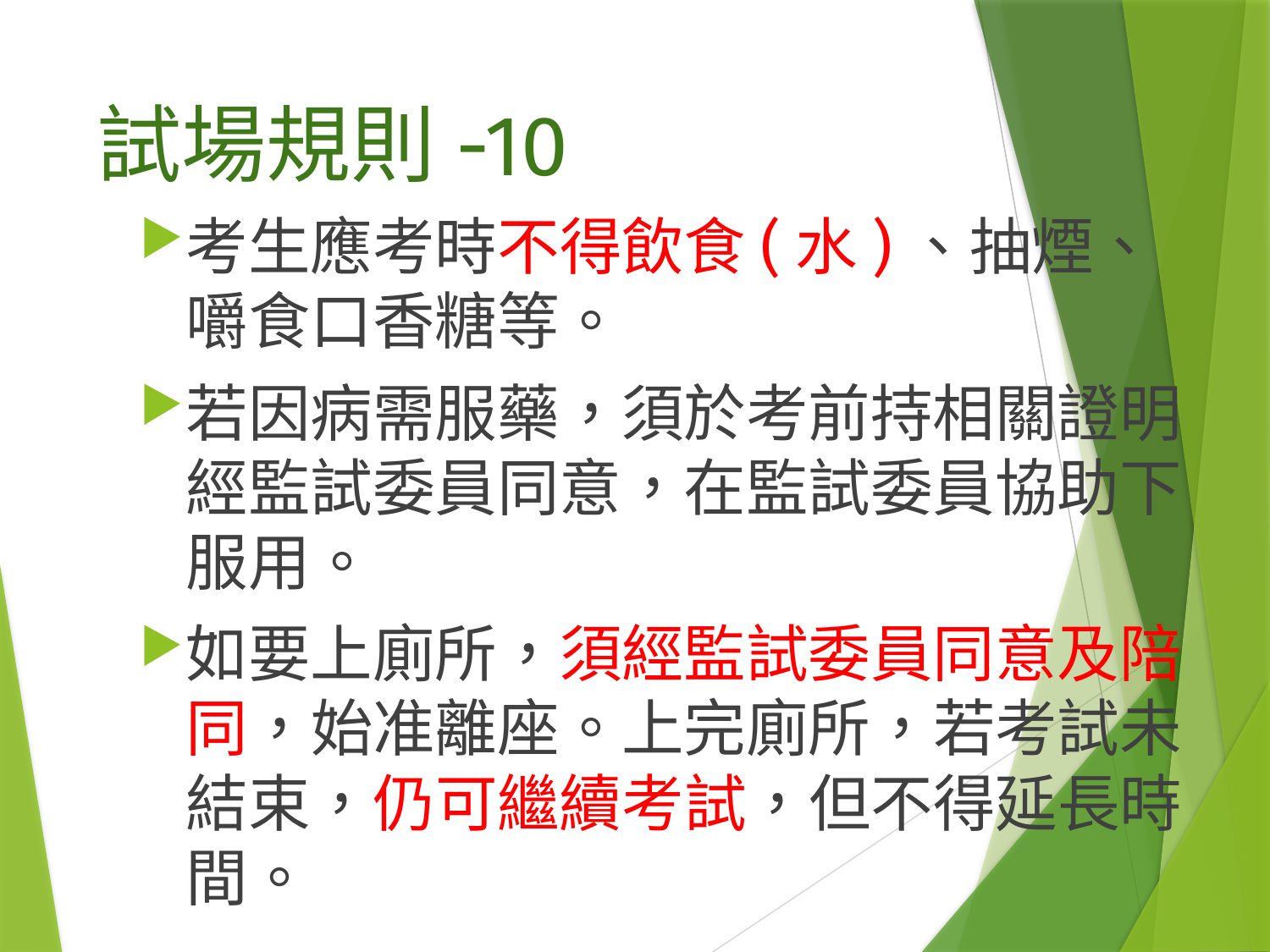

# 試場規則-10
考生應考時不得飲食(水)、抽煙、嚼食口香糖等。
若因病需服藥，須於考前持相關證明經監試委員同意，在監試委員協助下服用。
如要上廁所，須經監試委員同意及陪同，始准離座。上完廁所，若考試未結束，仍可繼續考試，但不得延長時間。